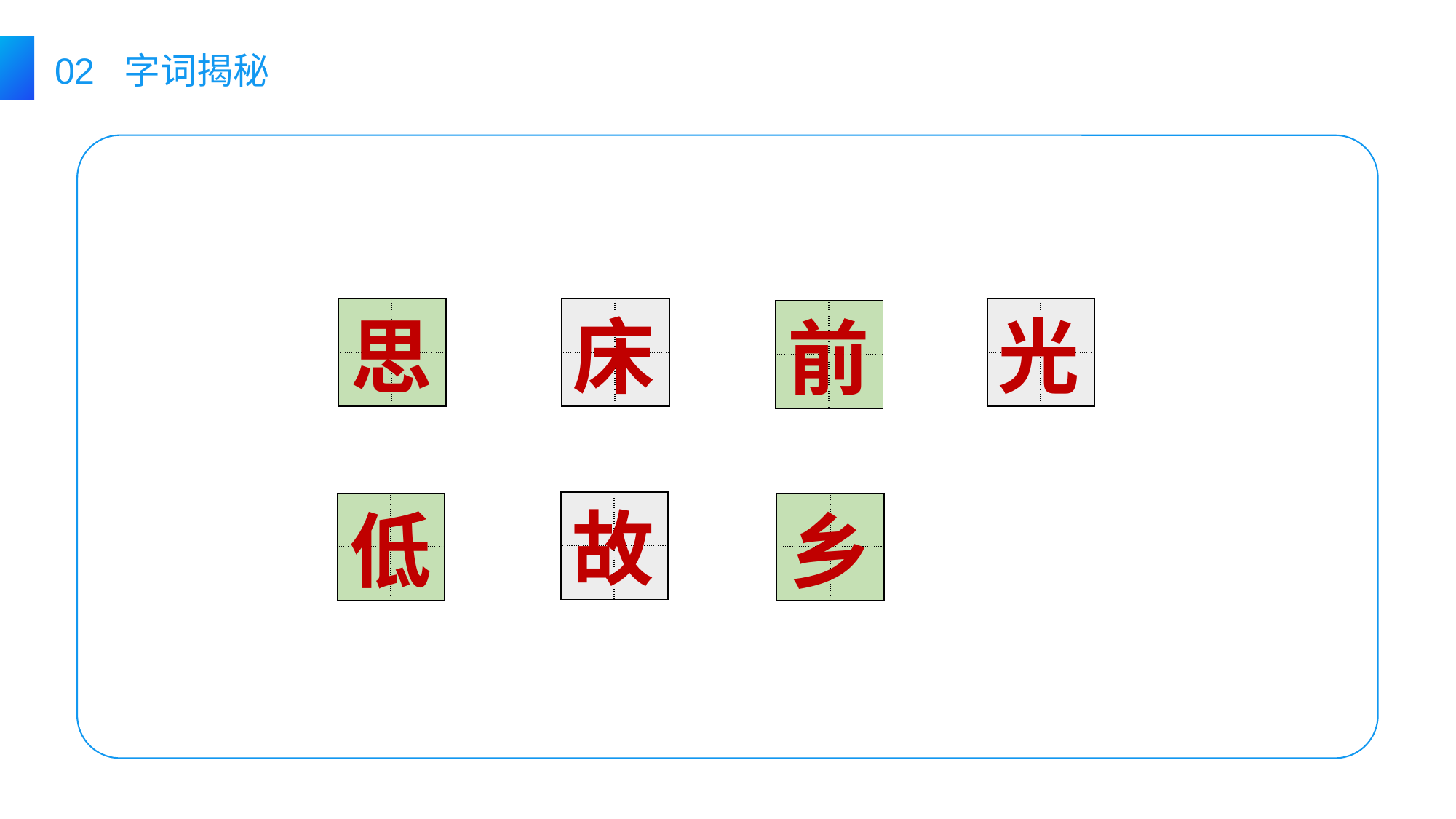

02  字词揭秘

|  |  |
| --- | --- |
|  |  |
|  |  |
| --- | --- |
|  |  |
|  |  |
| --- | --- |
|  |  |
床
光
思
|  |  |
| --- | --- |
|  |  |
前
故
|  |  |
| --- | --- |
|  |  |
|  |  |
| --- | --- |
|  |  |
|  |  |
| --- | --- |
|  |  |
低
乡